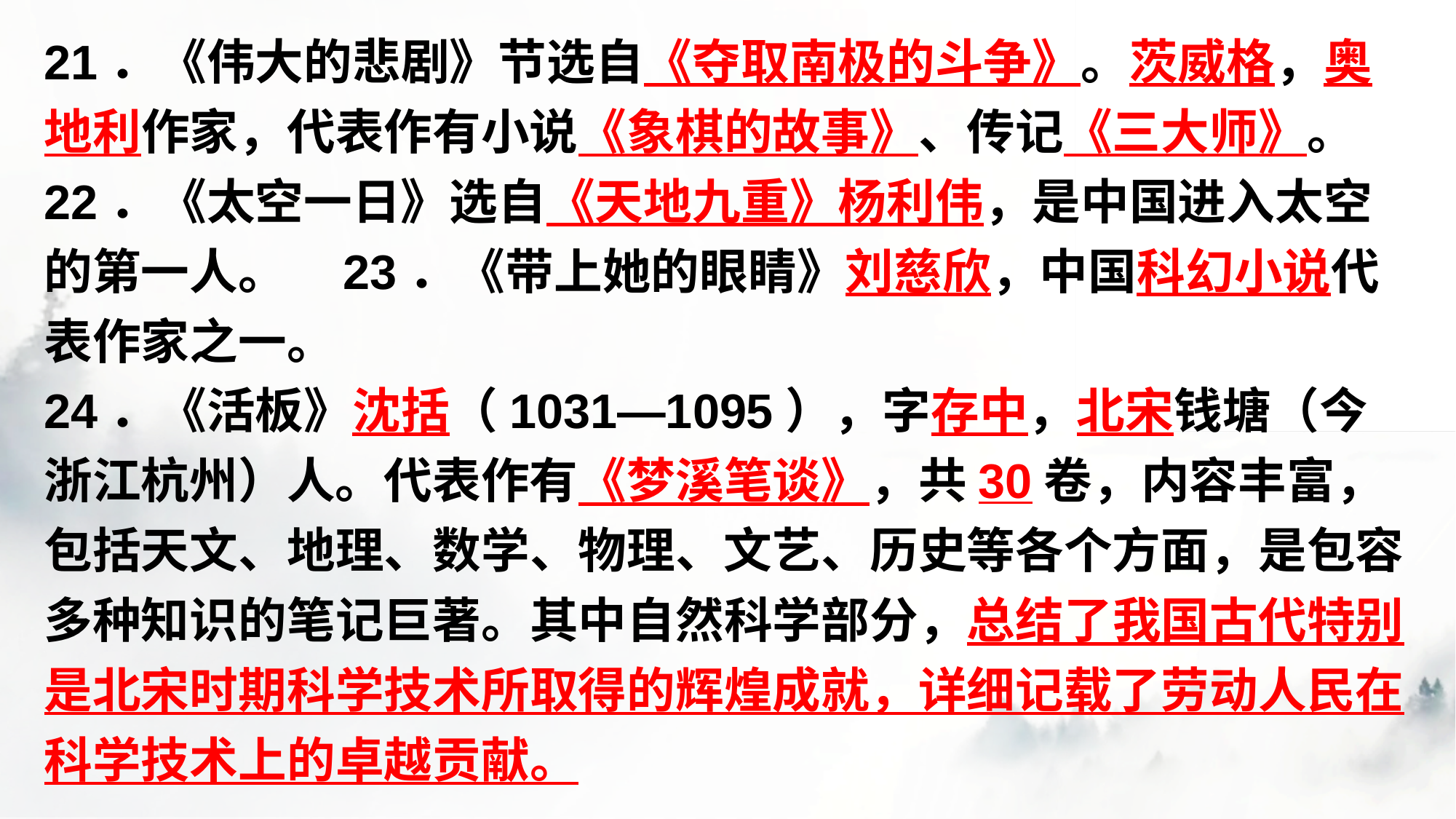

21．《伟大的悲剧》节选自《夺取南极的斗争》。茨威格，奥地利作家，代表作有小说《象棋的故事》、传记《三大师》。   22．《太空一日》选自《天地九重》杨利伟，是中国进入太空的第一人。    23．《带上她的眼睛》刘慈欣，中国科幻小说代表作家之一。
24．《活板》沈括（1031—1095），字存中，北宋钱塘（今浙江杭州）人。代表作有《梦溪笔谈》，共30卷，内容丰富，包括天文、地理、数学、物理、文艺、历史等各个方面，是包容多种知识的笔记巨著。其中自然科学部分，总结了我国古代特别是北宋时期科学技术所取得的辉煌成就，详细记载了劳动人民在科学技术上的卓越贡献。